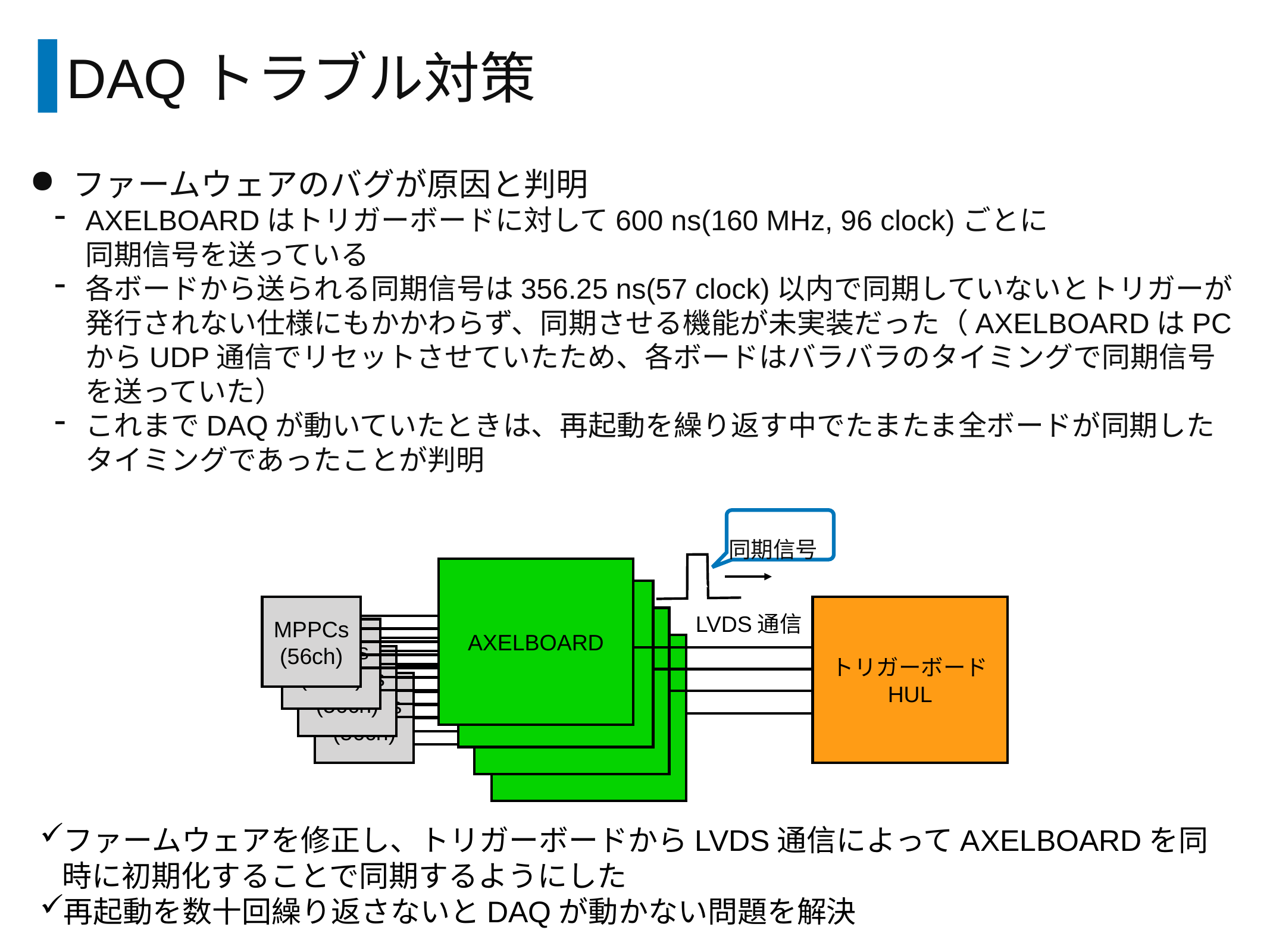

21
# DAQトラブル対策
ファームウェアのバグが原因と判明
AXELBOARDはトリガーボードに対して600 ns(160 MHz, 96 clock)ごとに
同期信号を送っている
各ボードから送られる同期信号は356.25 ns(57 clock)以内で同期していないとトリガーが発行されない仕様にもかかわらず、同期させる機能が未実装だった（AXELBOARDはPCからUDP通信でリセットさせていたため、各ボードはバラバラのタイミングで同期信号を送っていた）
これまでDAQが動いていたときは、再起動を繰り返す中でたまたま全ボードが同期したタイミングであったことが判明
同期信号
A
AXELBOARD

AXELBOARD
トリガーボード
HUL
MPPCs
(56ch)
LVDS通信
AXELBOARD

MPPCs
(56ch)

AXELBOARD

MPPCs
(56ch)

MPPCs
(56ch)

ファームウェアを修正し、トリガーボードからLVDS通信によってAXELBOARDを同時に初期化することで同期するようにした
再起動を数十回繰り返さないとDAQが動かない問題を解決